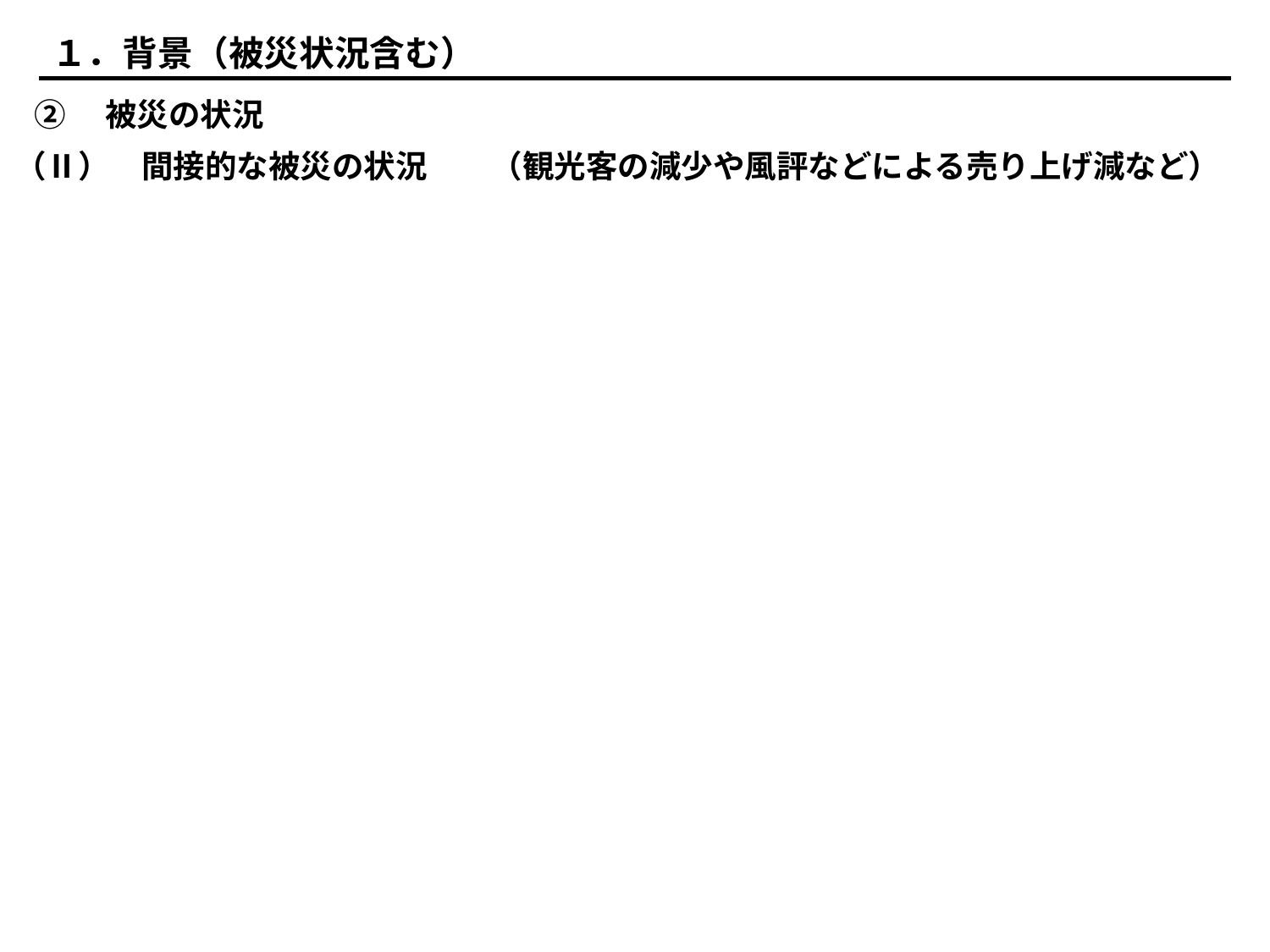

１．背景（被災状況含む）
②　被災の状況
（Ⅱ）　間接的な被災の状況　　（観光客の減少や風評などによる売り上げ減など）